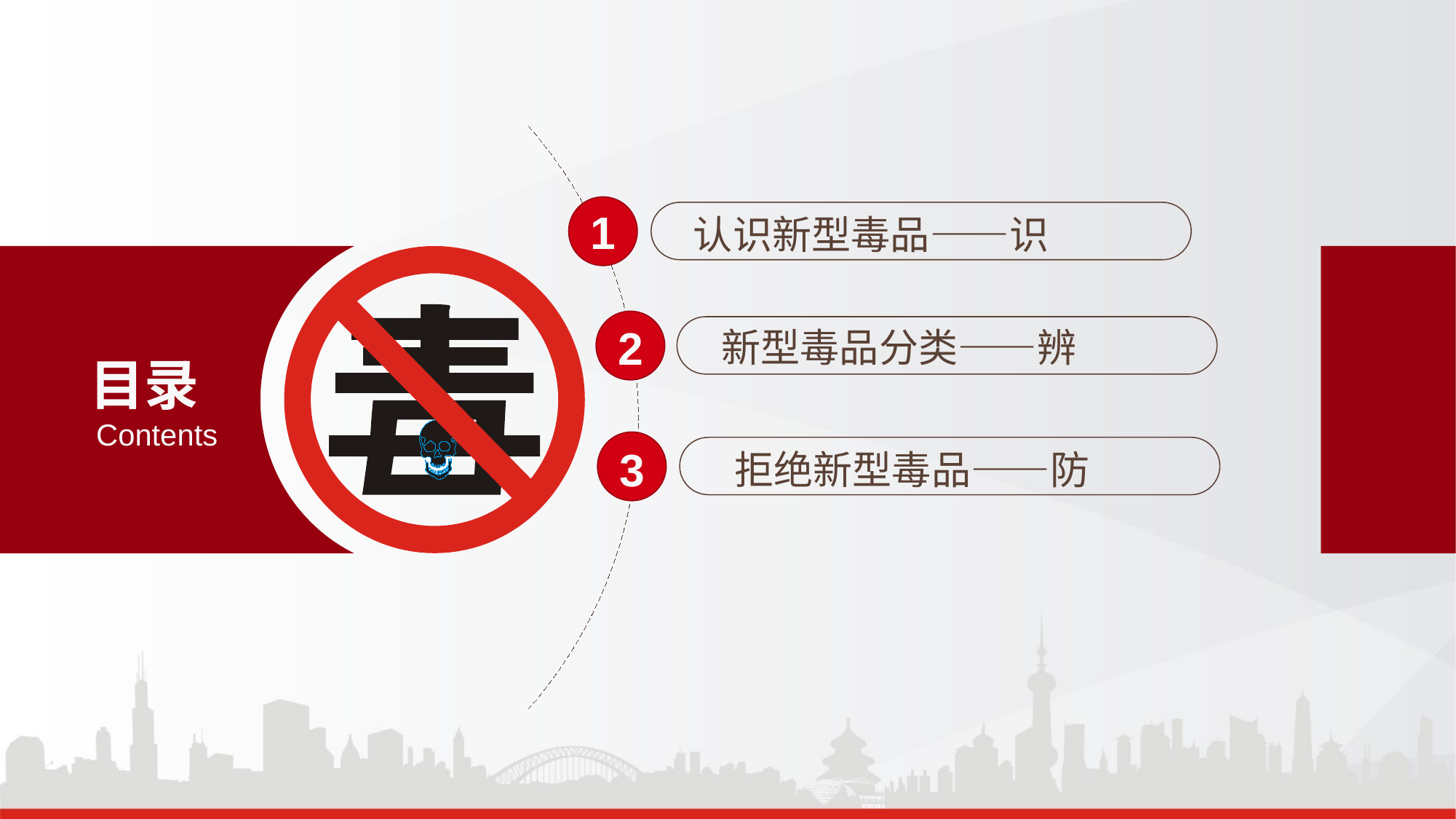

1

认识新型毒品——识

2

新型毒品分类——辨
目录
Contents

3

拒绝新型毒品——防